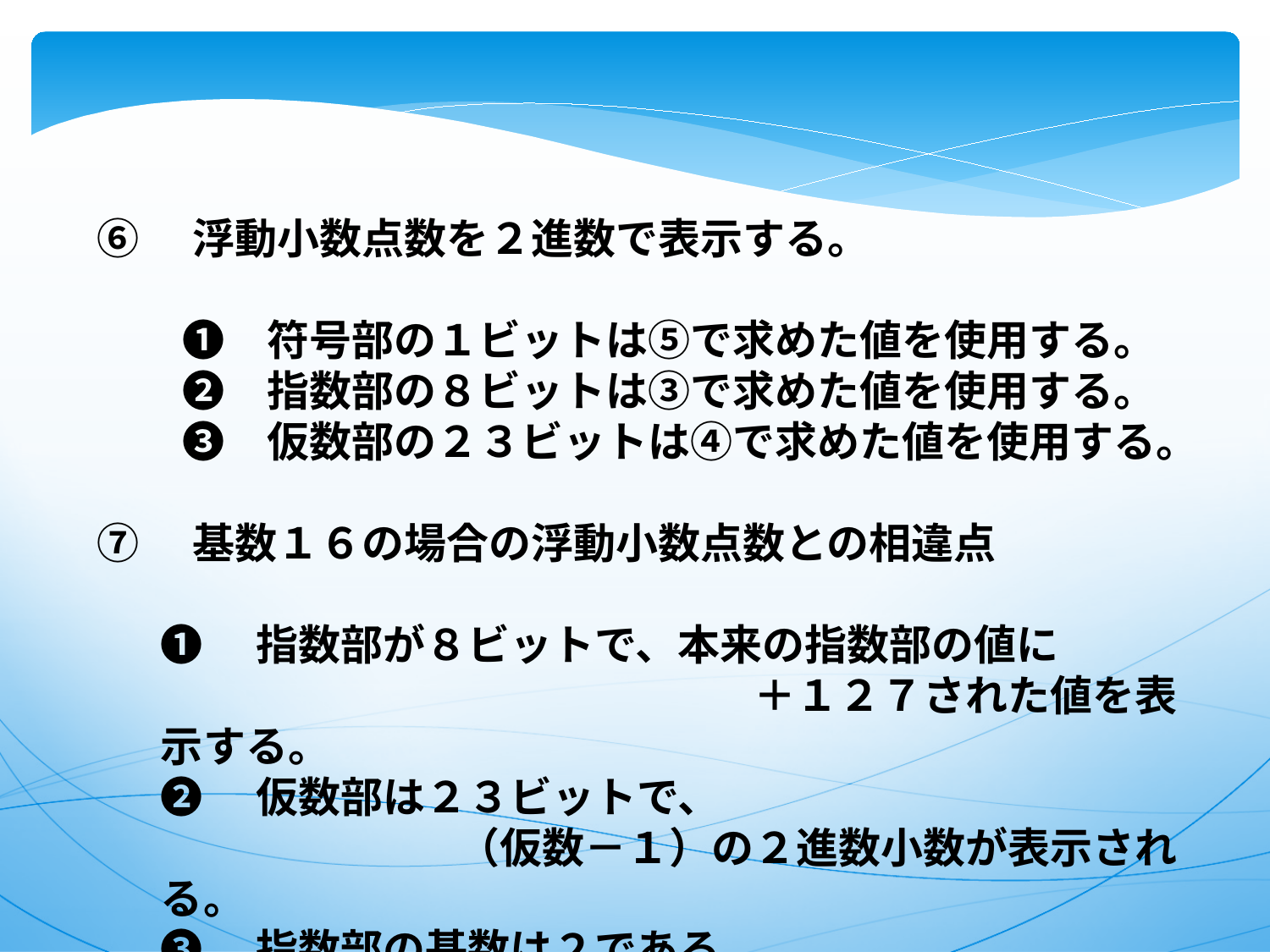

⑥　浮動小数点数を２進数で表示する。

　　❶　符号部の１ビットは⑤で求めた値を使用する。
　　❷　指数部の８ビットは③で求めた値を使用する。
　　❸　仮数部の２３ビットは④で求めた値を使用する。

⑦　基数１６の場合の浮動小数点数との相違点

❶　指数部が８ビットで、本来の指数部の値に
　　　　　　　　　　　　　　＋１２７された値を表示する。
❷　仮数部は２３ビットで、
　　　　　　　（仮数－１）の２進数小数が表示される。
❸　指数部の基数は２である。